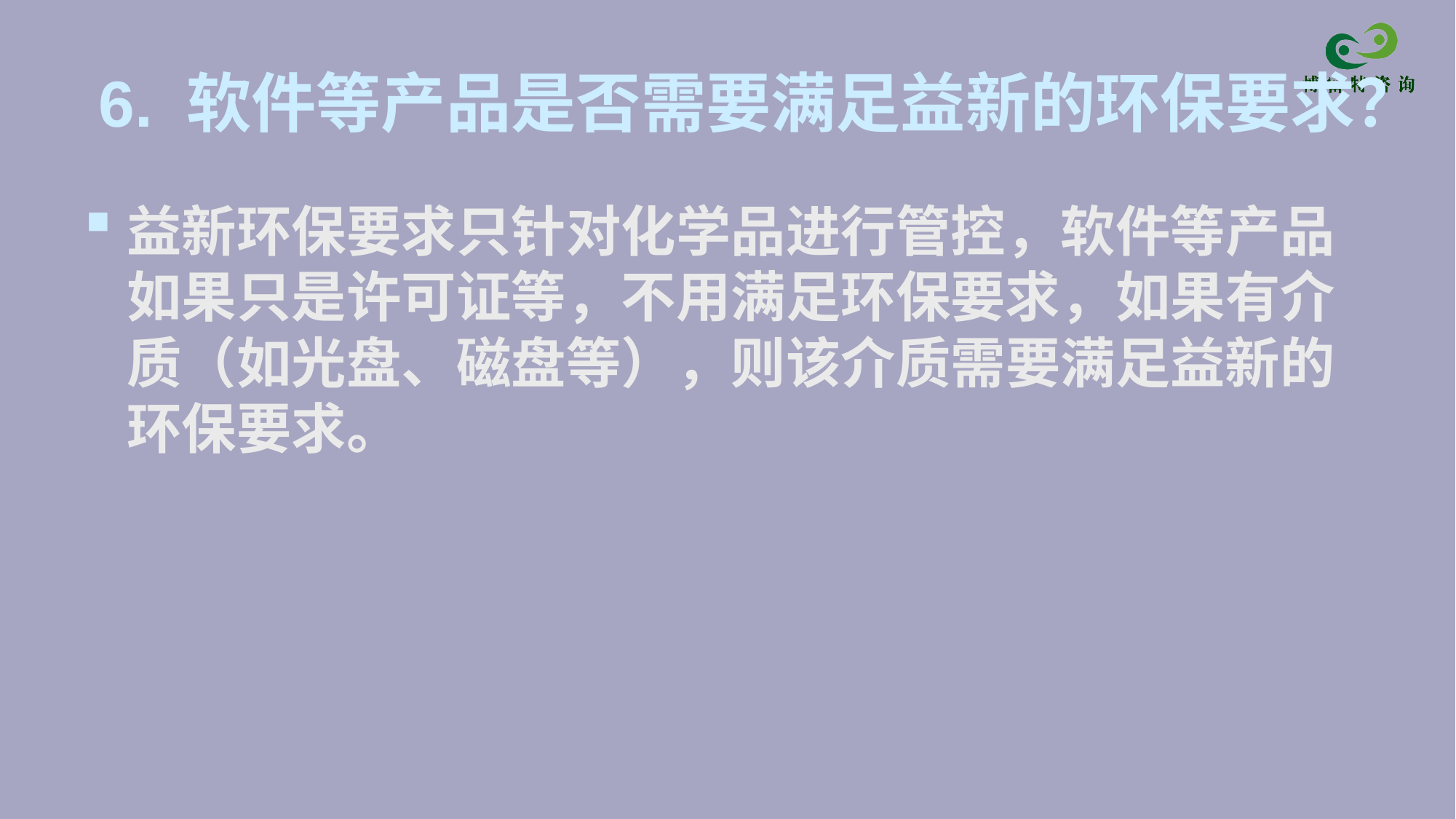

# 6. 软件等产品是否需要满足益新的环保要求？
益新环保要求只针对化学品进行管控，软件等产品如果只是许可证等，不用满足环保要求，如果有介质（如光盘、磁盘等），则该介质需要满足益新的环保要求。